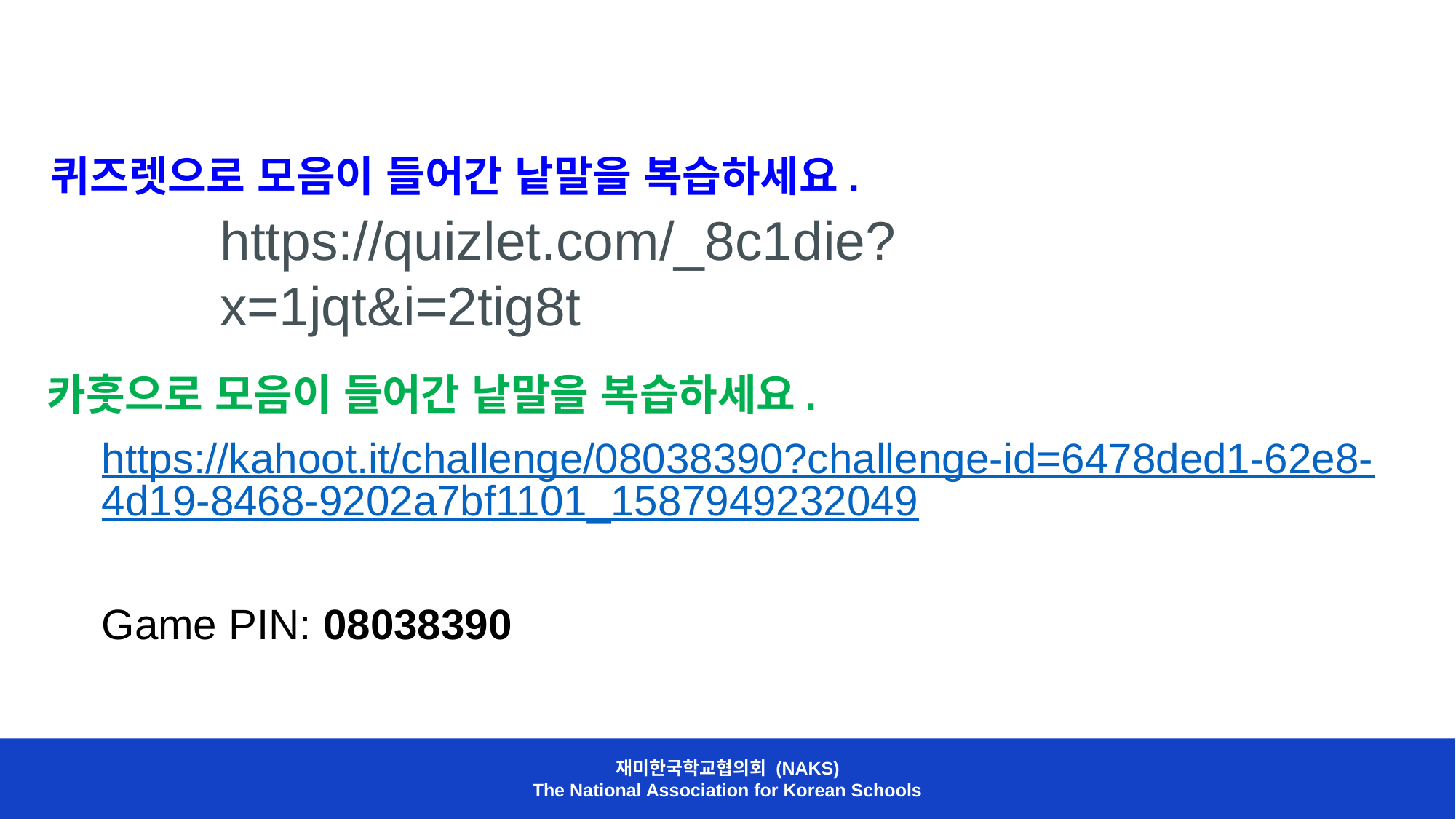

퀴즈렛으로 모음이 들어간 낱말을 복습하세요.
https://quizlet.com/_8c1die?x=1jqt&i=2tig8t
카훗으로 모음이 들어간 낱말을 복습하세요.
https://kahoot.it/challenge/08038390?challenge-id=6478ded1-62e8-4d19-8468-9202a7bf1101_1587949232049

Game PIN: 08038390
재미한국학교협의회 (NAKS)
The National Association for Korean Schools